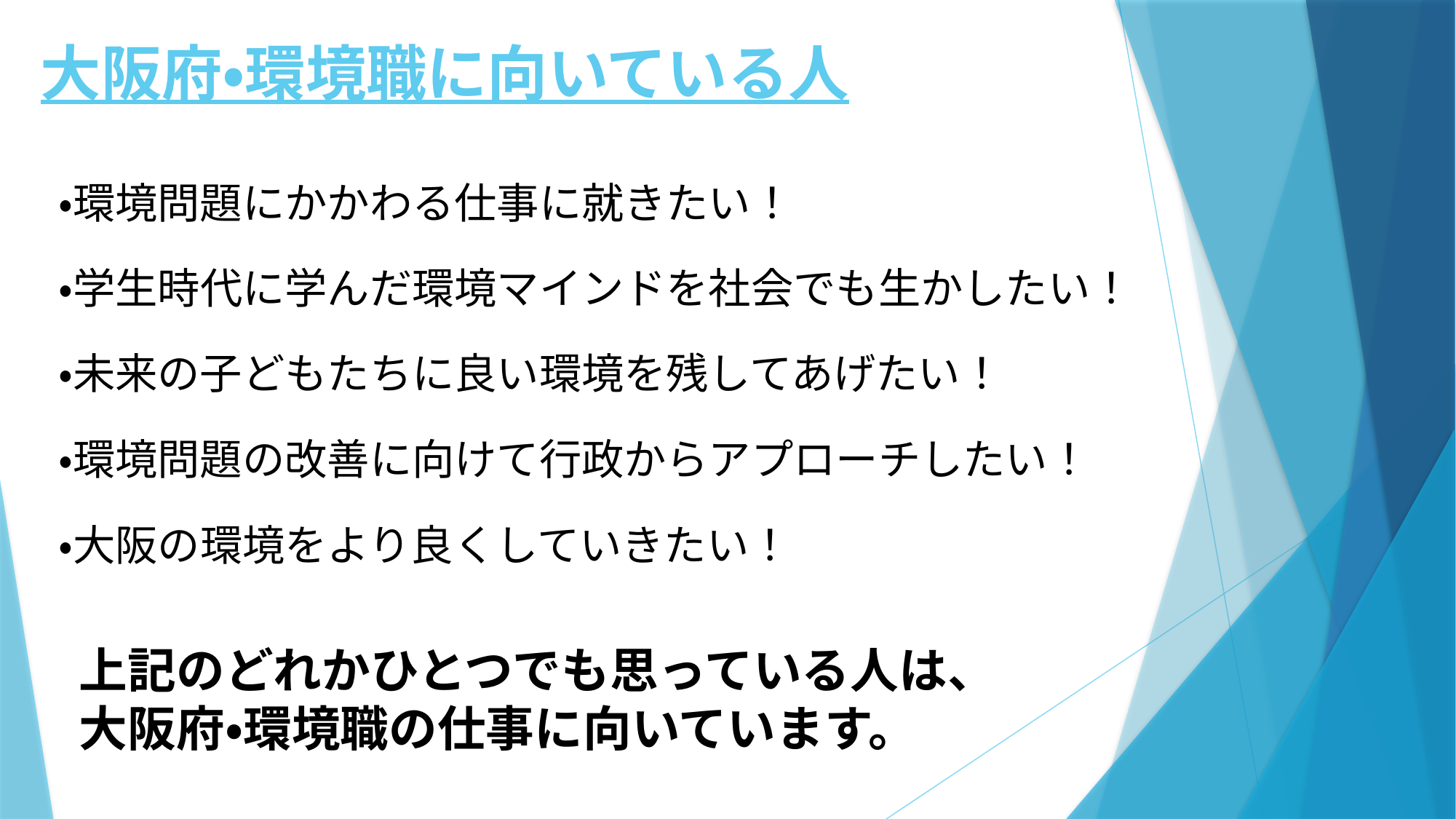

大阪府・環境職に向いている人
・環境問題にかかわる仕事に就きたい！
・学生時代に学んだ環境マインドを社会でも生かしたい！
・未来の子どもたちに良い環境を残してあげたい！
・環境問題の改善に向けて行政からアプローチしたい！
・大阪の環境をより良くしていきたい！
上記のどれかひとつでも思っている人は、
大阪府・環境職の仕事に向いています。